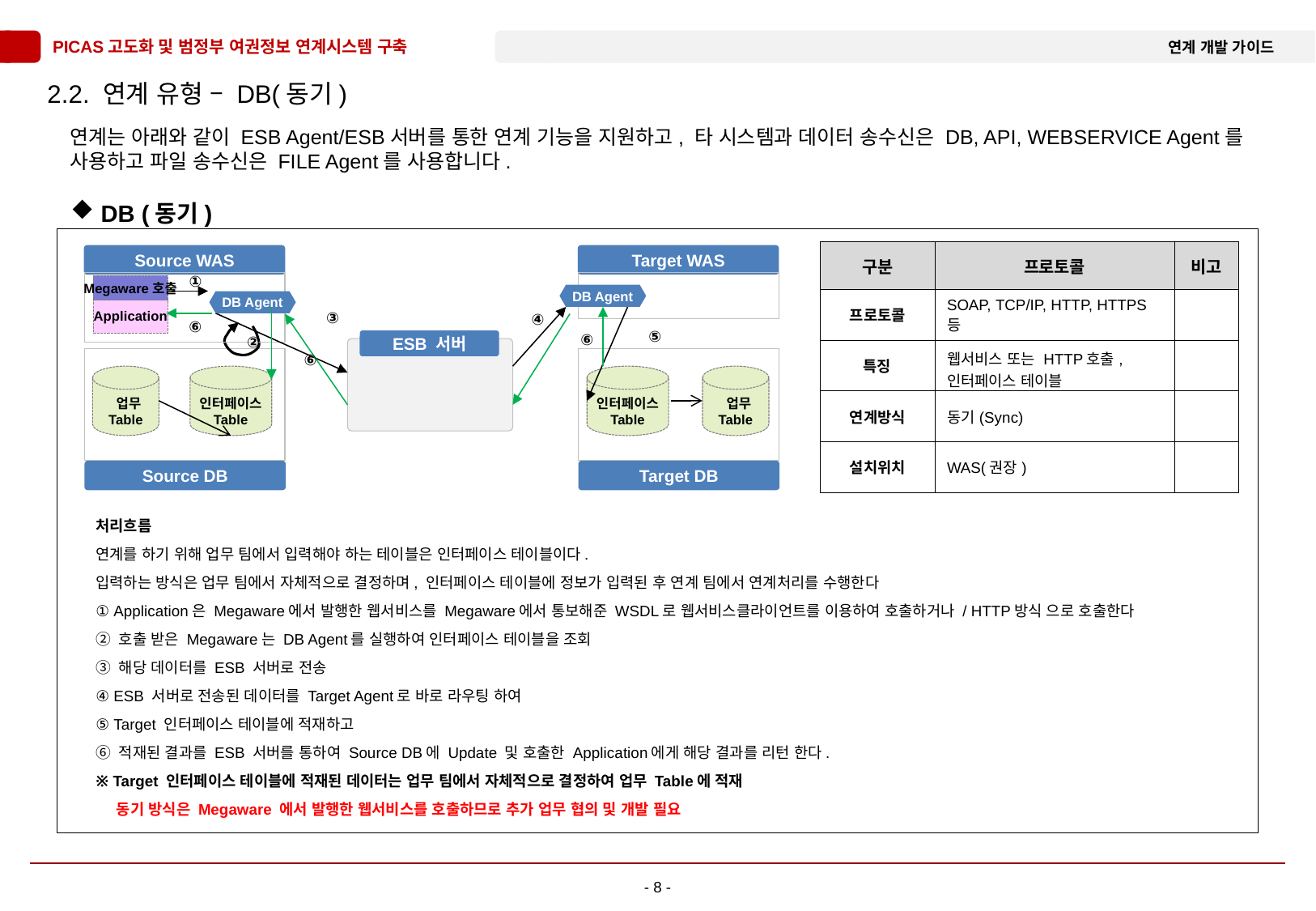

# 2.2. 연계 유형 – DB(동기)
연계는 아래와 같이 ESB Agent/ESB서버를 통한 연계 기능을 지원하고, 타 시스템과 데이터 송수신은 DB, API, WEBSERVICE Agent를 사용하고 파일 송수신은 FILE Agent를 사용합니다.
 DB (동기)

| 구분 | 프로토콜 | 비고 |
| --- | --- | --- |
| 프로토콜 | SOAP, TCP/IP, HTTP, HTTPS 등 |  |
| 특징 | 웹서비스 또는 HTTP호출, 인터페이스 테이블 |  |
| 연계방식 | 동기(Sync) |  |
| 설치위치 | WAS(권장) |  |
Source WAS
Target WAS
①

Megaware호출

Application
DB Agent
DB Agent
③
④
⑥
⑤

⑥
②
ESB 서버

⑥

 업무
Table
인터페이스
Table
인터페이스
Table
 업무
Table
Source DB
Target DB
처리흐름
연계를 하기 위해 업무 팀에서 입력해야 하는 테이블은 인터페이스 테이블이다.
입력하는 방식은 업무 팀에서 자체적으로 결정하며, 인터페이스 테이블에 정보가 입력된 후 연계 팀에서 연계처리를 수행한다
① Application은 Megaware에서 발행한 웹서비스를 Megaware에서 통보해준 WSDL로 웹서비스클라이언트를 이용하여 호출하거나 / HTTP방식 으로 호출한다
② 호출 받은 Megaware는 DB Agent를 실행하여 인터페이스 테이블을 조회
③ 해당 데이터를 ESB 서버로 전송
④ ESB 서버로 전송된 데이터를 Target Agent로 바로 라우팅 하여
⑤ Target 인터페이스 테이블에 적재하고
⑥ 적재된 결과를 ESB 서버를 통하여 Source DB에 Update 및 호출한 Application에게 해당 결과를 리턴 한다.
※ Target 인터페이스 테이블에 적재된 데이터는 업무 팀에서 자체적으로 결정하여 업무 Table에 적재
    동기 방식은 Megaware 에서 발행한 웹서비스를 호출하므로 추가 업무 협의 및 개발 필요